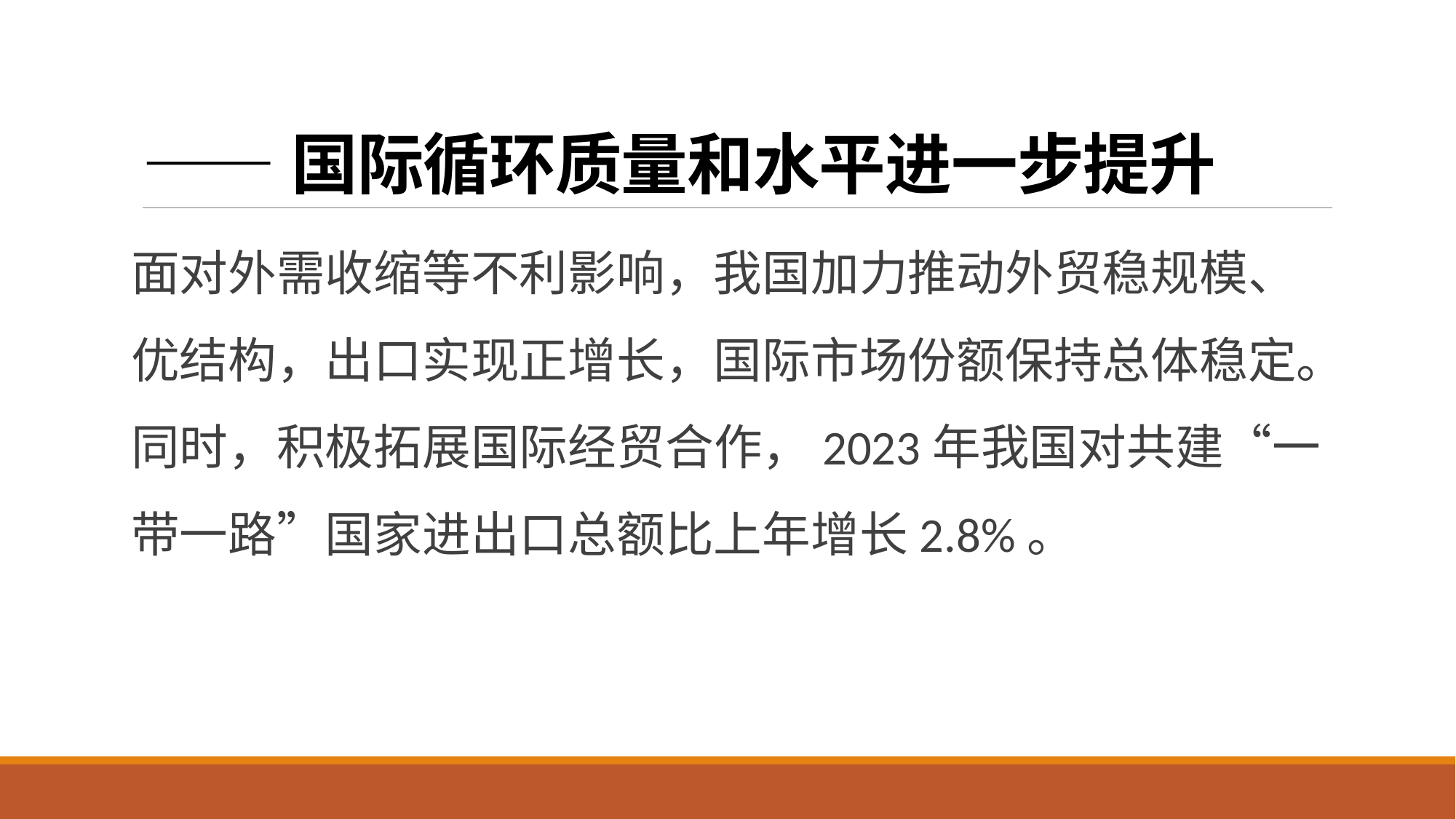

# ——国际循环质量和水平进一步提升
面对外需收缩等不利影响，我国加力推动外贸稳规模、优结构，出口实现正增长，国际市场份额保持总体稳定。同时，积极拓展国际经贸合作，2023年我国对共建“一带一路”国家进出口总额比上年增长2.8%。